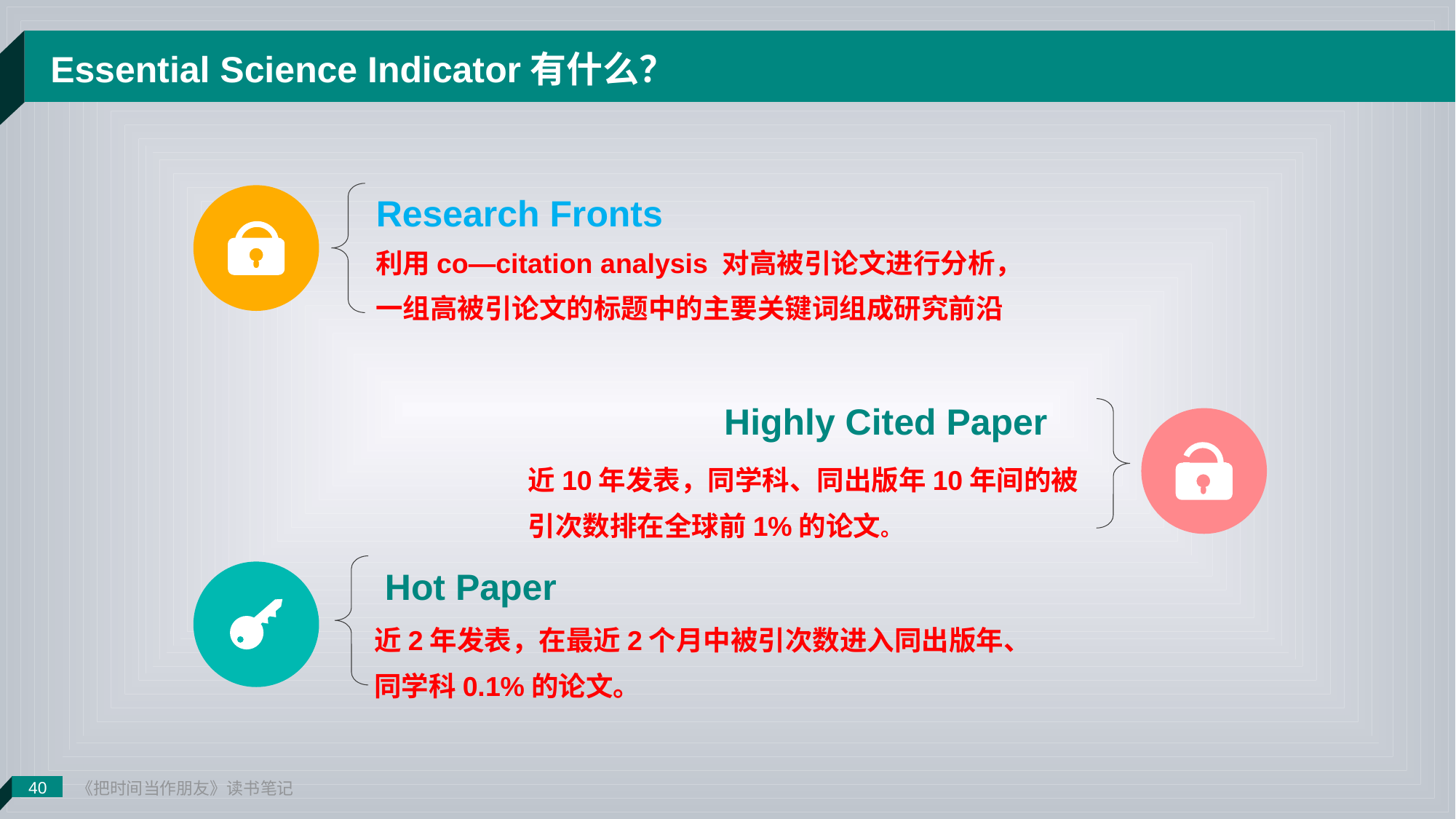

40
《把时间当作朋友》读书笔记

Essential Science Indicator有什么？

Research Fronts

利用co—citation analysis 对高被引论文进行分析，一组高被引论文的标题中的主要关键词组成研究前沿
Highly Cited Paper

近10年发表，同学科、同出版年10年间的被引次数排在全球前1%的论文。

Hot Paper

近2年发表，在最近2个月中被引次数进入同出版年、同学科0.1%的论文。